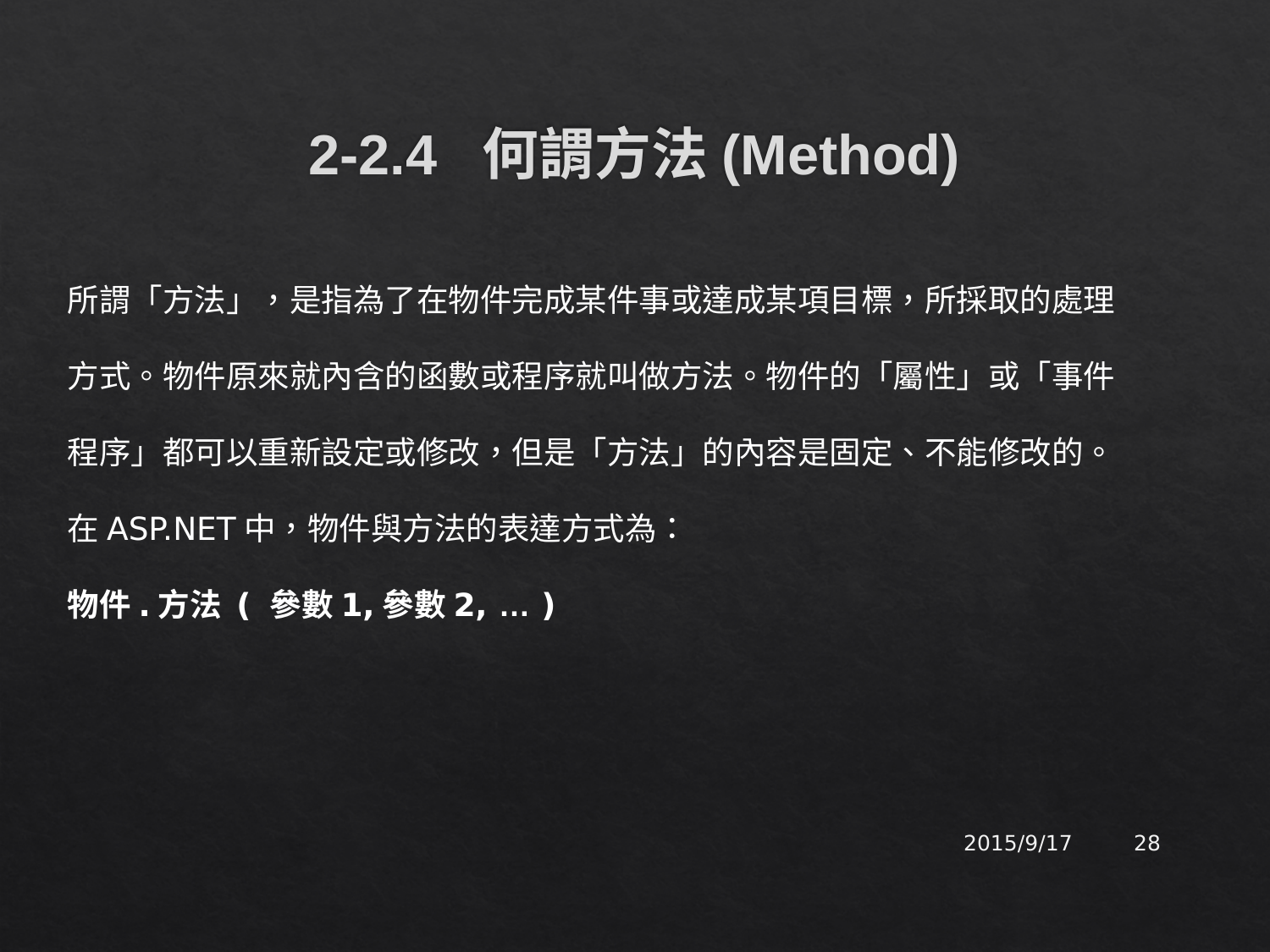

# 2-2.4  何謂方法(Method)
所謂「方法」，是指為了在物件完成某件事或達成某項目標，所採取的處理方式。物件原來就內含的函數或程序就叫做方法。物件的「屬性」或「事件程序」都可以重新設定或修改，但是「方法」的內容是固定、不能修改的。在ASP.NET中，物件與方法的表達方式為：
物件.方法 ( 參數1,參數2, … )
2015/9/17
28